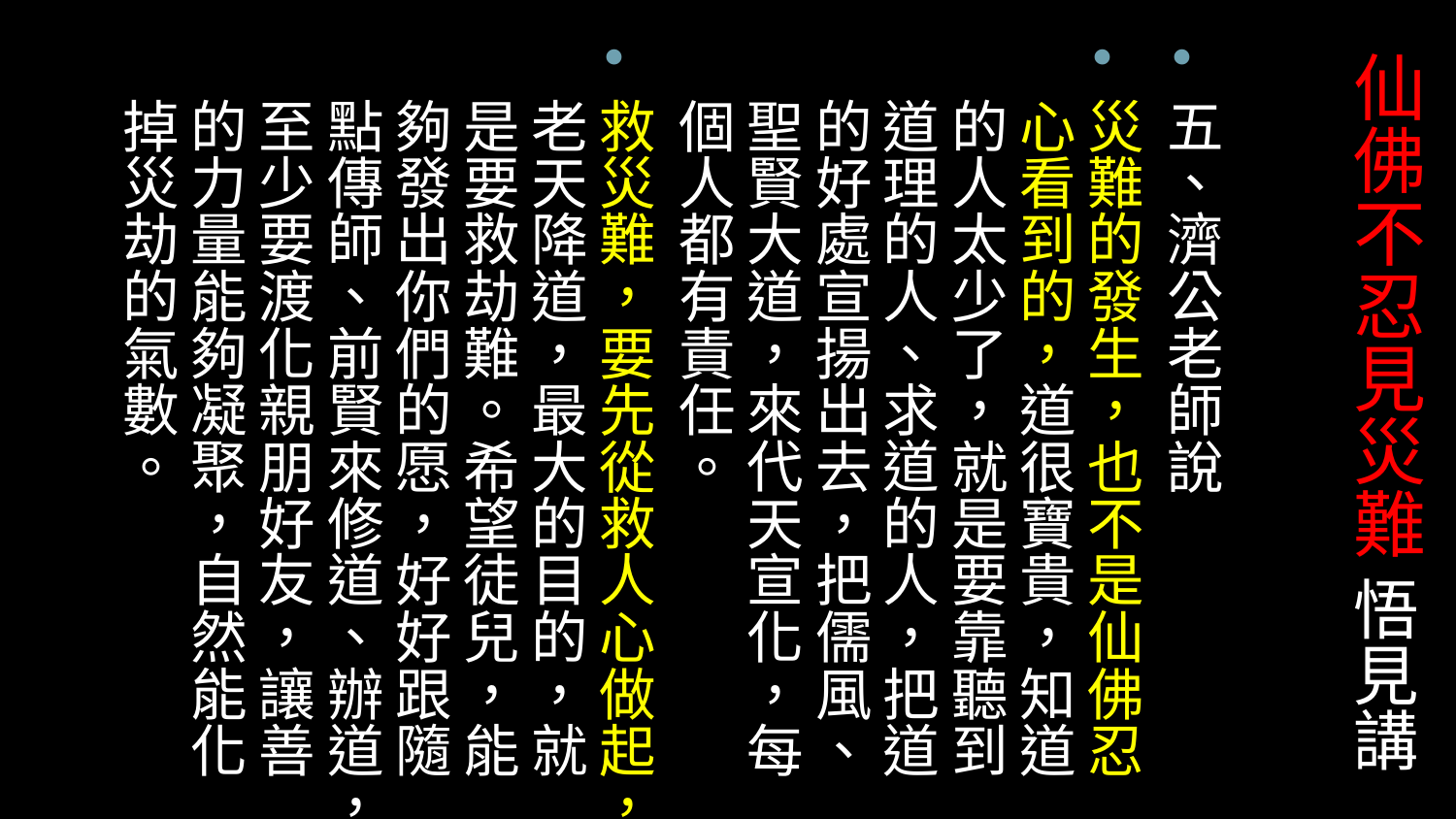

# 仙佛不忍見災難 悟見講
五、濟公老師說
災難的發生，也不是仙佛忍心看到的，道很寶貴，知道的人太少了，就是要靠聽到道理的人、求道的人，把道的好處宣揚出去，把儒風、聖賢大道，來代天宣化，每個人都有責任。
救災難，要先從救人心做起，老天降道，最大的目的，就是要救劫難。希望徒兒，能夠發出你們的愿，好好跟隨點傳師、前賢來修道、辦道，至少要渡化親朋好友，讓善的力量能夠凝聚，自然能化掉災劫的氣數。